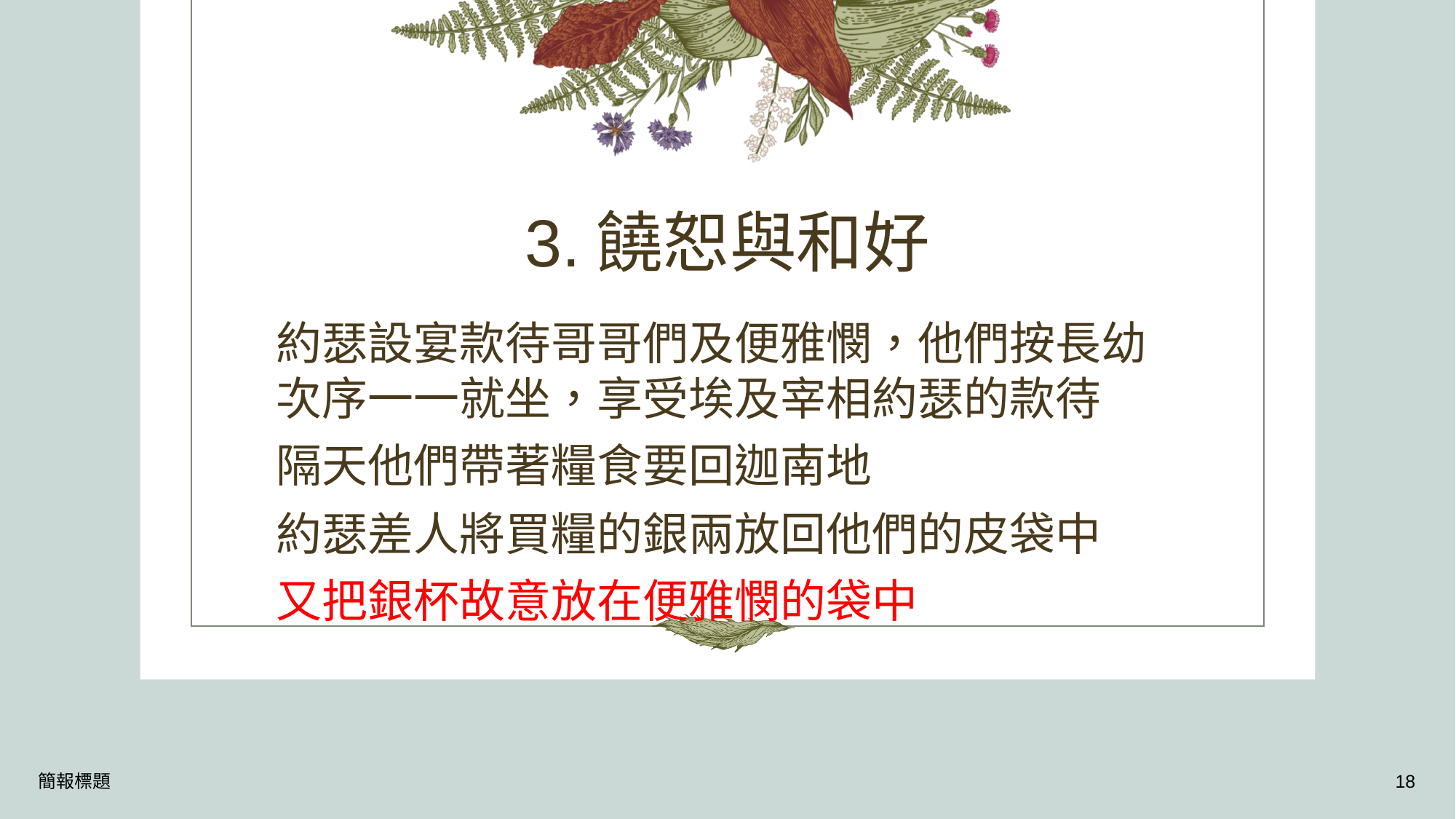

# 3.饒恕與和好
約瑟設宴款待哥哥們及便雅憫，他們按長幼次序一一就坐，享受埃及宰相約瑟的款待
隔天他們帶著糧食要回迦南地
約瑟差人將買糧的銀兩放回他們的皮袋中
又把銀杯故意放在便雅憫的袋中
簡報標題
18